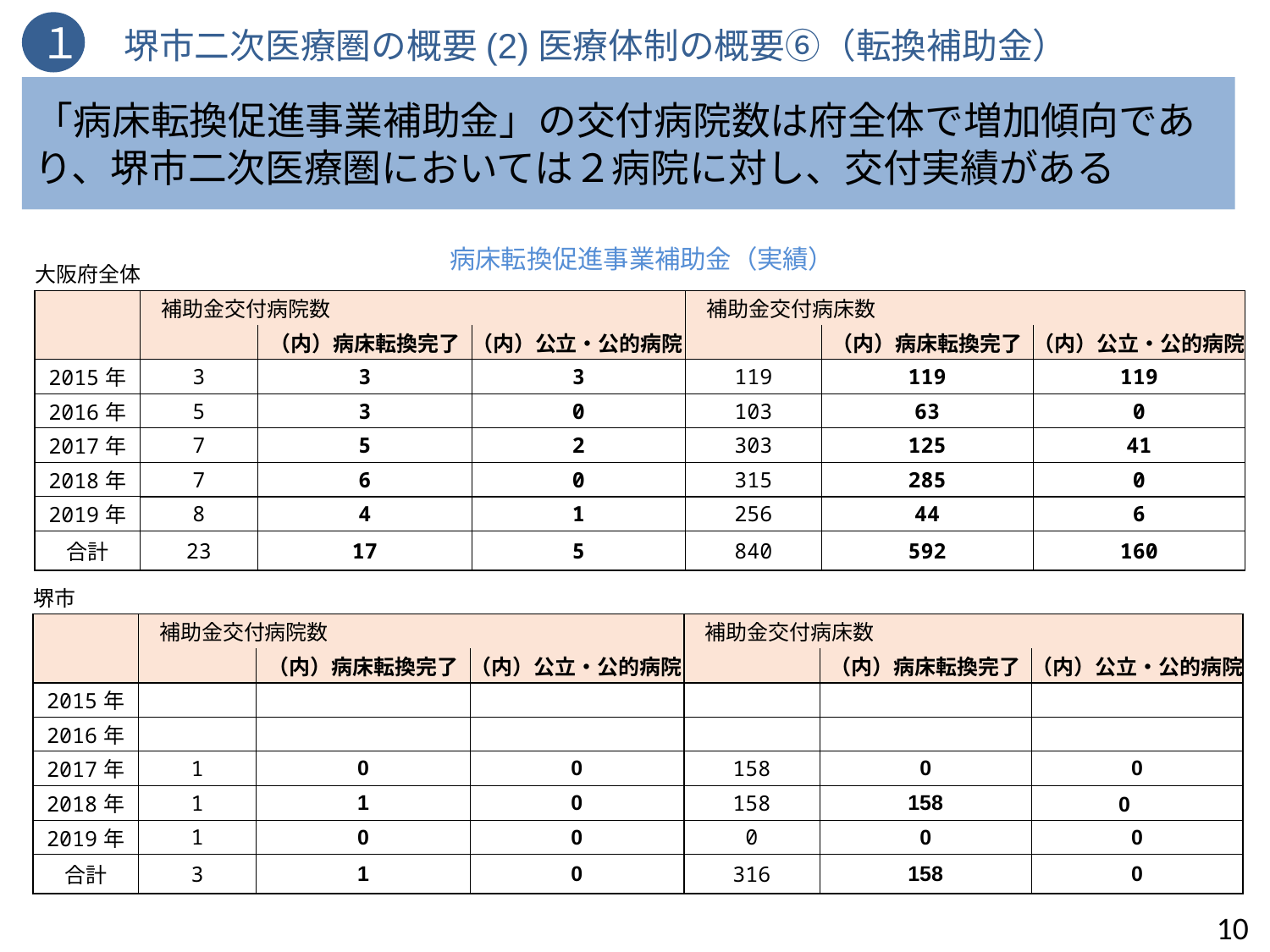

１　堺市二次医療圏の概要(2)医療体制の概要⑥（転換補助金）

「病床転換促進事業補助金」の交付病院数は府全体で増加傾向であり、堺市二次医療圏においては２病院に対し、交付実績がある
病床転換促進事業補助金（実績）
| 大阪府全体 |  |  |  |  |  |  |
| --- | --- | --- | --- | --- | --- | --- |
|  | 補助金交付病院数 |  |  | 補助金交付病床数 |  |  |
|  |  | （内）病床転換完了 | （内）公立・公的病院 |  | （内）病床転換完了 | （内）公立・公的病院 |
| 2015年 | 3 | 3 | 3 | 119 | 119 | 119 |
| 2016年 | 5 | 3 | 0 | 103 | 63 | 0 |
| 2017年 | 7 | 5 | 2 | 303 | 125 | 41 |
| 2018年 | 7 | 6 | 0 | 315 | 285 | 0 |
| 2019年 | 8 | 4 | 1 | 256 | 44 | 6 |
| 合計 | 23 | 17 | 5 | 840 | 592 | 160 |
|  |  |  |  |  |  |  |
| 堺市 |  |  |  |  |  |  |
| --- | --- | --- | --- | --- | --- | --- |
|  | 補助金交付病院数 |  |  | 補助金交付病床数 |  |  |
|  |  | （内）病床転換完了 | （内）公立・公的病院 |  | （内）病床転換完了 | （内）公立・公的病院 |
| 2015年 |  |  |  |  |  |  |
| 2016年 |  |  |  |  |  |  |
| 2017年 | 1 | 0 | 0 | 158 | 0 | 0 |
| 2018年 | 1 | 1 | 0 | 158 | 158 | 0 |
| 2019年 | 1 | 0 | 0 | 0 | 0 | 0 |
| 合計 | 3 | 1 | 0 | 316 | 158 | 0 |
10